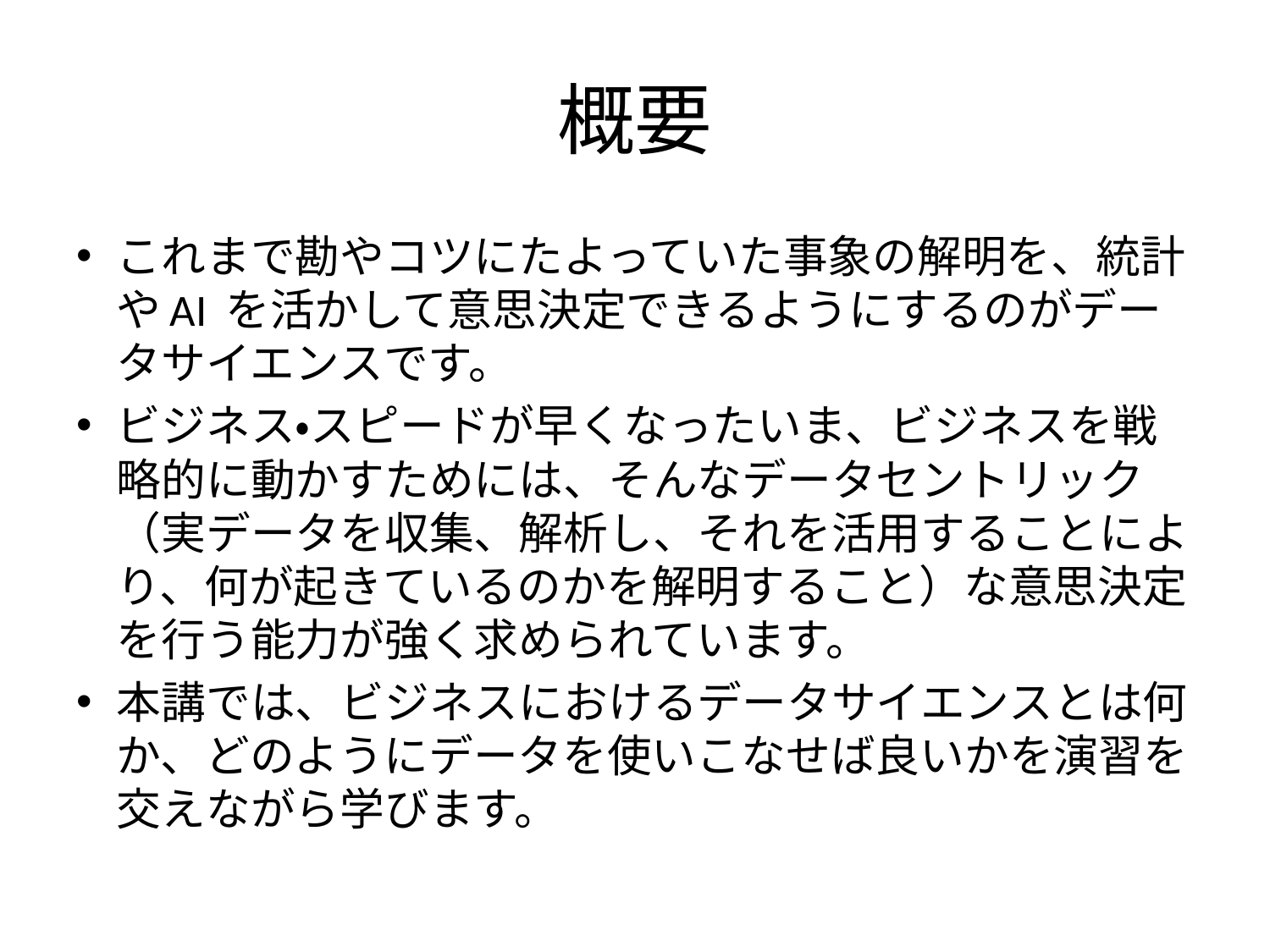

# 概要
これまで勘やコツにたよっていた事象の解明を、統計やAI を活かして意思決定できるようにするのがデータサイエンスです。
ビジネス・スピードが早くなったいま、ビジネスを戦略的に動かすためには、そんなデータセントリック（実データを収集、解析し、それを活用することにより、何が起きているのかを解明すること）な意思決定を行う能力が強く求められています。
本講では、ビジネスにおけるデータサイエンスとは何か、どのようにデータを使いこなせば良いかを演習を交えながら学びます。